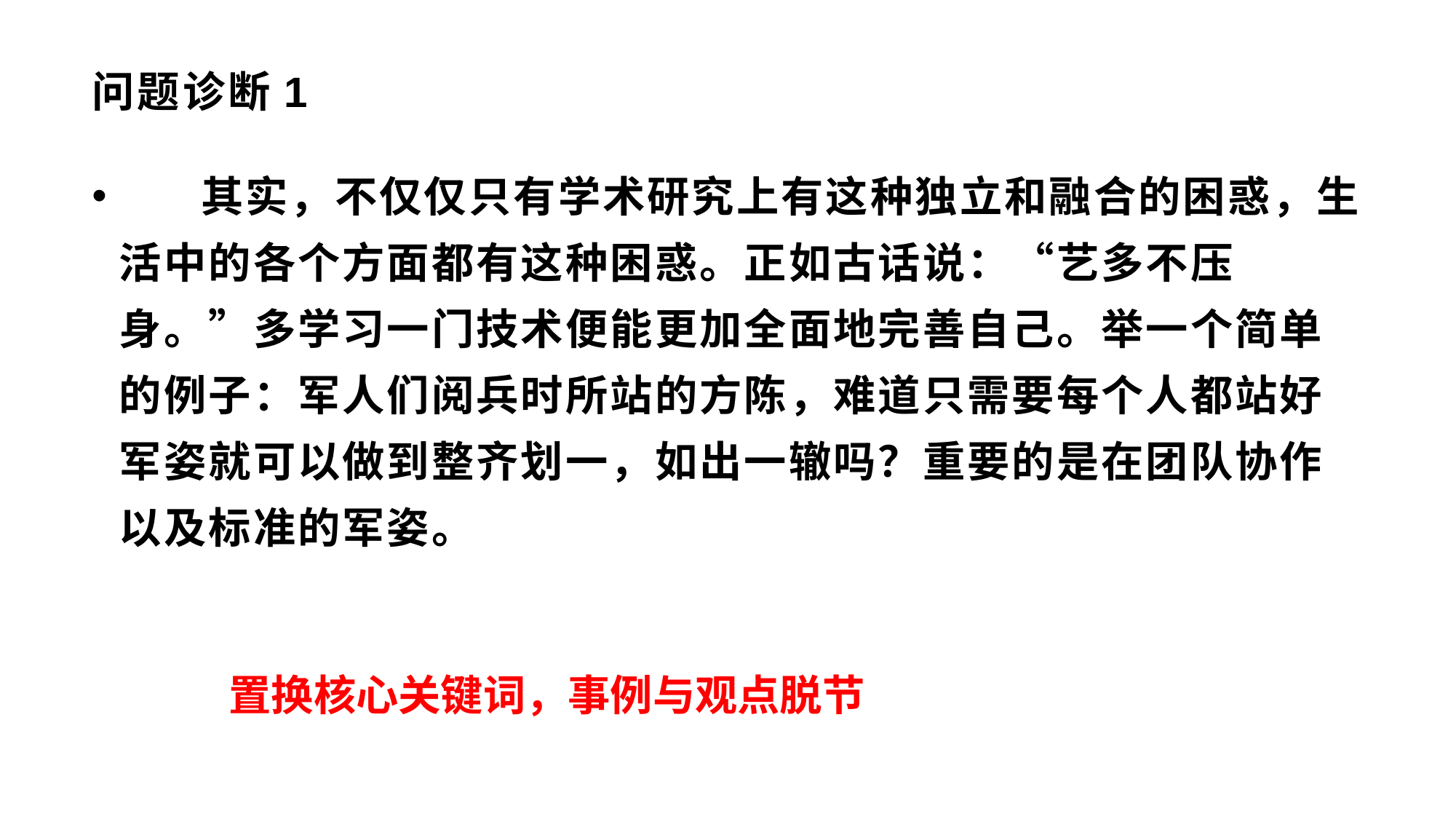

# 问题诊断1
      其实，不仅仅只有学术研究上有这种独立和融合的困惑，生活中的各个方面都有这种困惑。正如古话说：“艺多不压身。”多学习一门技术便能更加全面地完善自己。举一个简单的例子：军人们阅兵时所站的方陈，难道只需要每个人都站好军姿就可以做到整齐划一，如出一辙吗？重要的是在团队协作以及标准的军姿。
置换核心关键词，事例与观点脱节